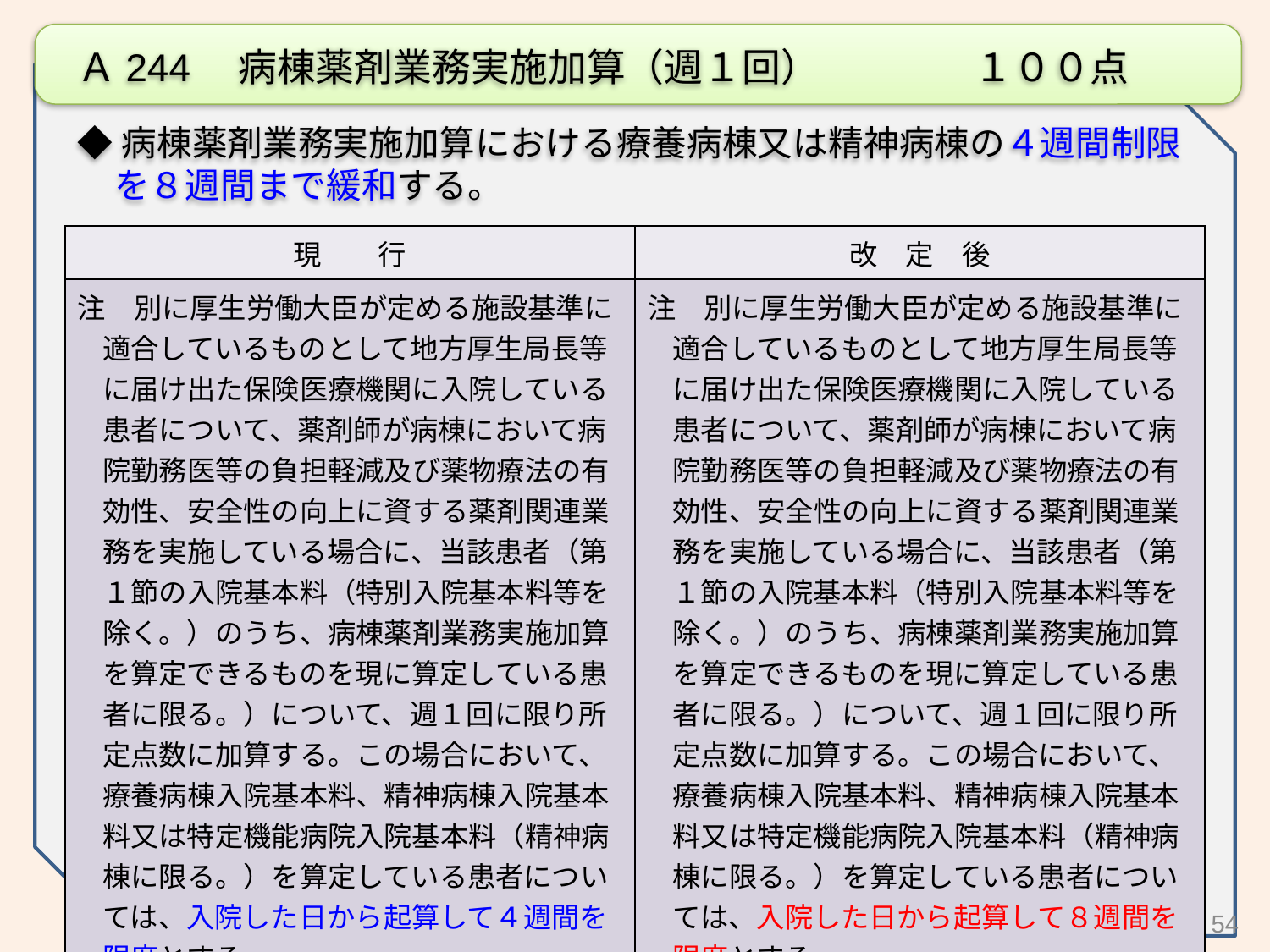

Ａ244　病棟薬剤業務実施加算（週１回）　　　　１００点
◆病棟薬剤業務実施加算における療養病棟又は精神病棟の４週間制限を８週間まで緩和する。

| 現　　行 | 改　定　後 |
| --- | --- |
| 注　別に厚生労働大臣が定める施設基準に適合しているものとして地方厚生局長等に届け出た保険医療機関に入院している患者について、薬剤師が病棟において病院勤務医等の負担軽減及び薬物療法の有効性、安全性の向上に資する薬剤関連業務を実施している場合に、当該患者（第１節の入院基本料（特別入院基本料等を除く。）のうち、病棟薬剤業務実施加算を算定できるものを現に算定している患者に限る。）について、週１回に限り所定点数に加算する。この場合において、療養病棟入院基本料、精神病棟入院基本料又は特定機能病院入院基本料（精神病棟に限る。）を算定している患者については、入院した日から起算して４週間を限度とする。 | 注　別に厚生労働大臣が定める施設基準に適合しているものとして地方厚生局長等に届け出た保険医療機関に入院している患者について、薬剤師が病棟において病院勤務医等の負担軽減及び薬物療法の有効性、安全性の向上に資する薬剤関連業務を実施している場合に、当該患者（第１節の入院基本料（特別入院基本料等を除く。）のうち、病棟薬剤業務実施加算を算定できるものを現に算定している患者に限る。）について、週１回に限り所定点数に加算する。この場合において、療養病棟入院基本料、精神病棟入院基本料又は特定機能病院入院基本料（精神病棟に限る。）を算定している患者については、入院した日から起算して８週間を限度とする。 |
54